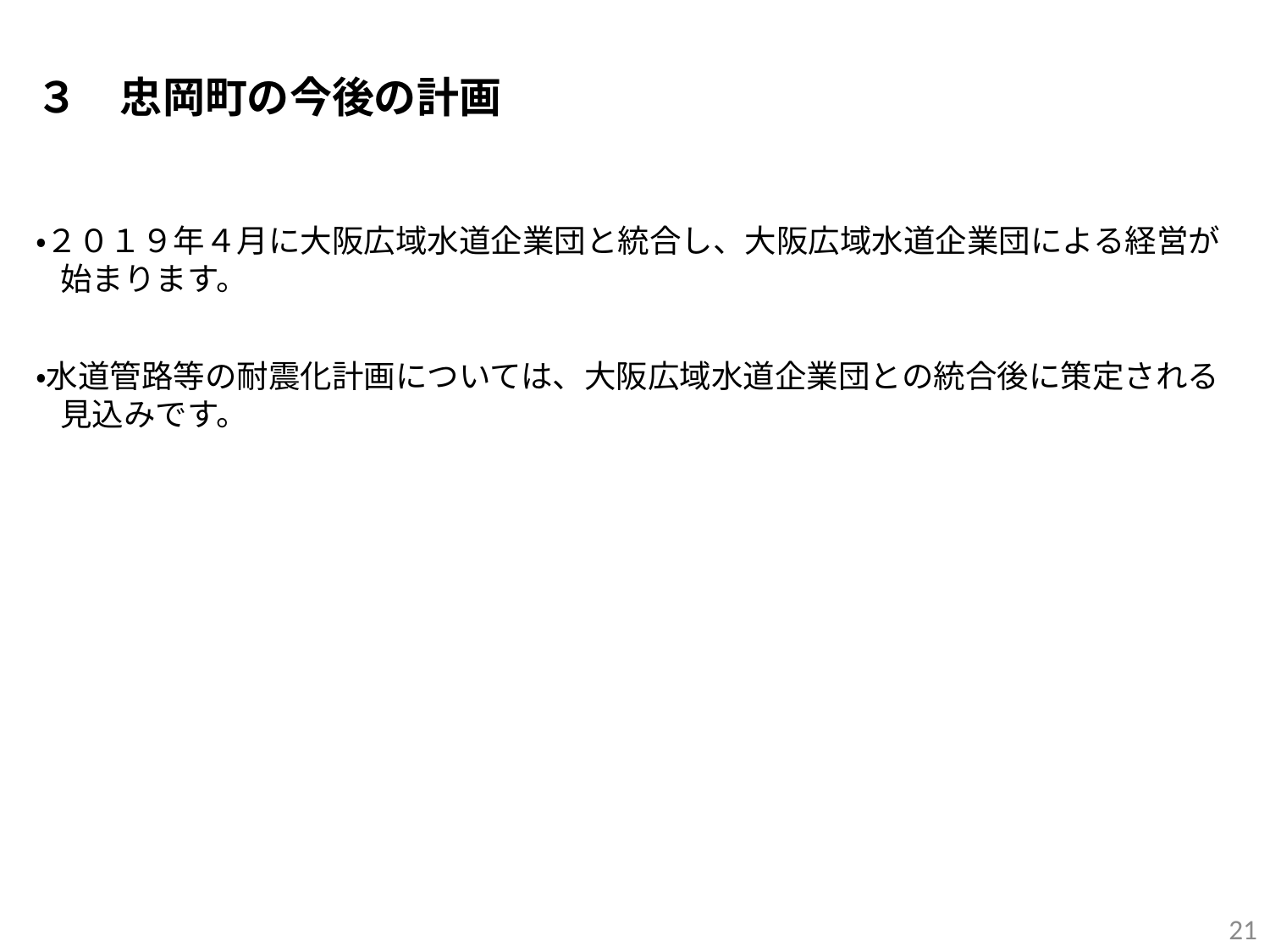

３　忠岡町の今後の計画

・２０１９年４月に大阪広域水道企業団と統合し、大阪広域水道企業団による経営が始まります。

・水道管路等の耐震化計画については、大阪広域水道企業団との統合後に策定される見込みです。

21